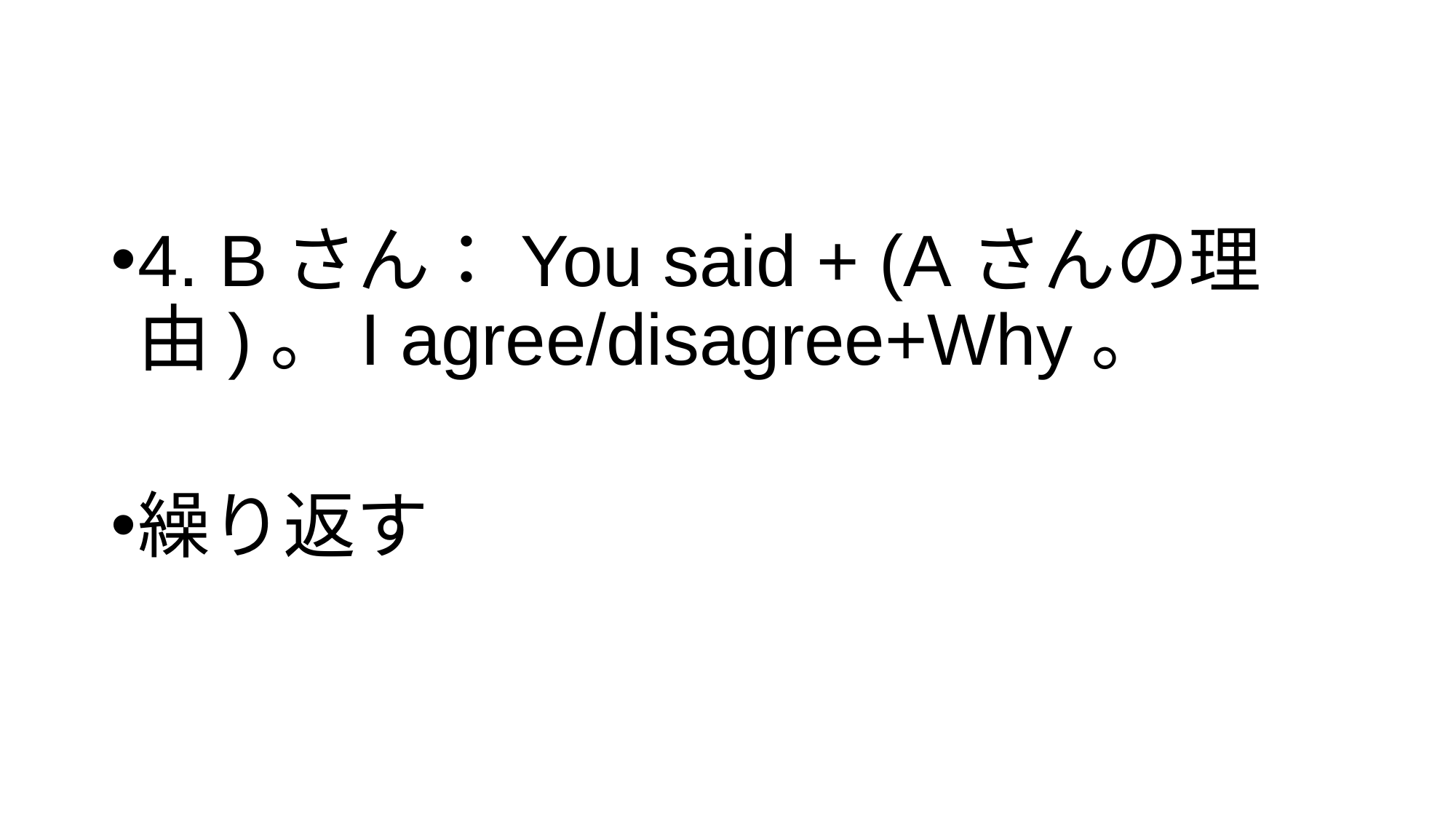

#
4. Bさん：You said + (Aさんの理由)。I agree/disagree+Why。

繰り返す